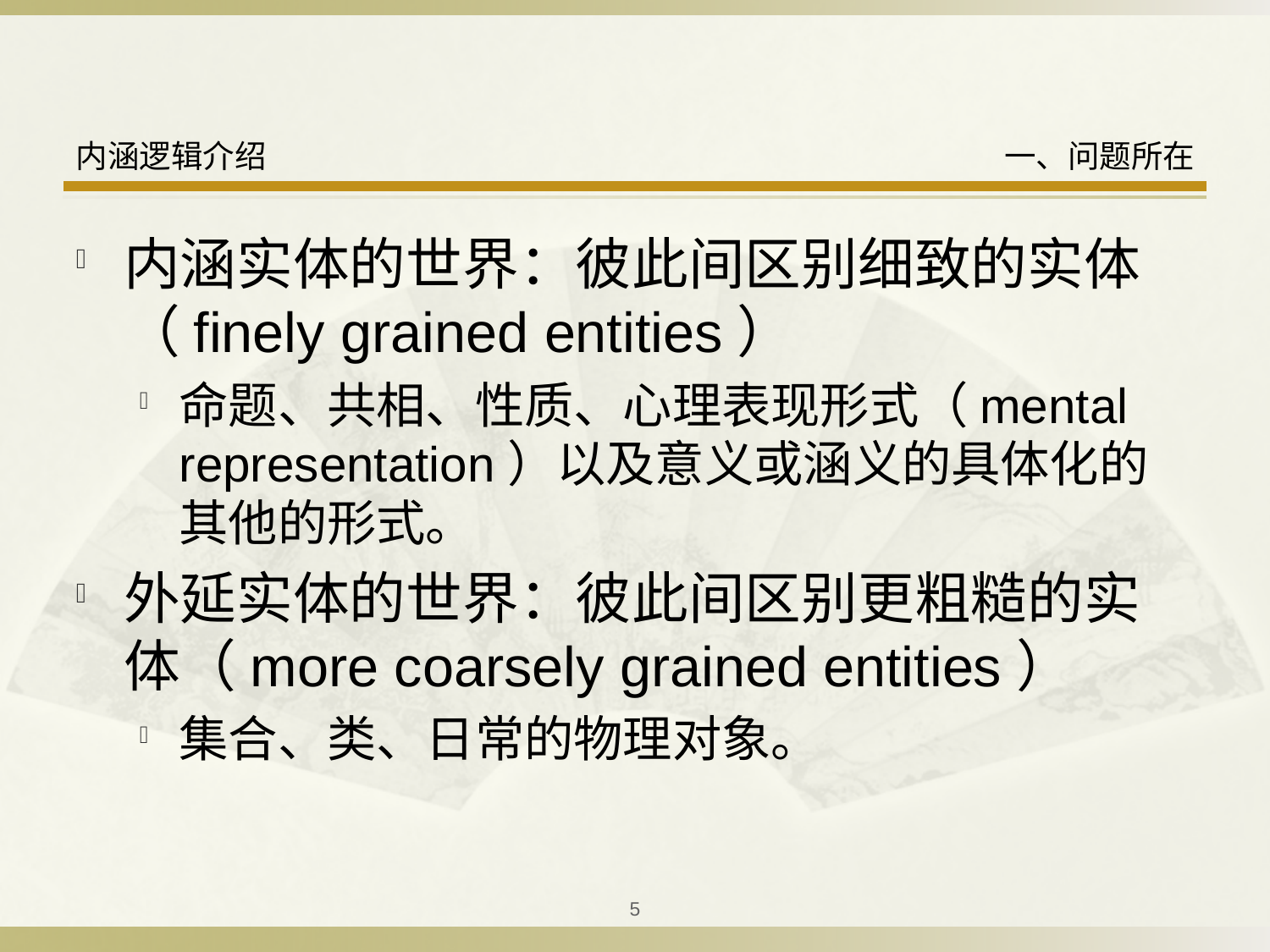

内涵实体的世界：彼此间区别细致的实体（finely grained entities）
命题、共相、性质、心理表现形式（mental representation）以及意义或涵义的具体化的其他的形式。
外延实体的世界：彼此间区别更粗糙的实体（more coarsely grained entities）
集合、类、日常的物理对象。
5